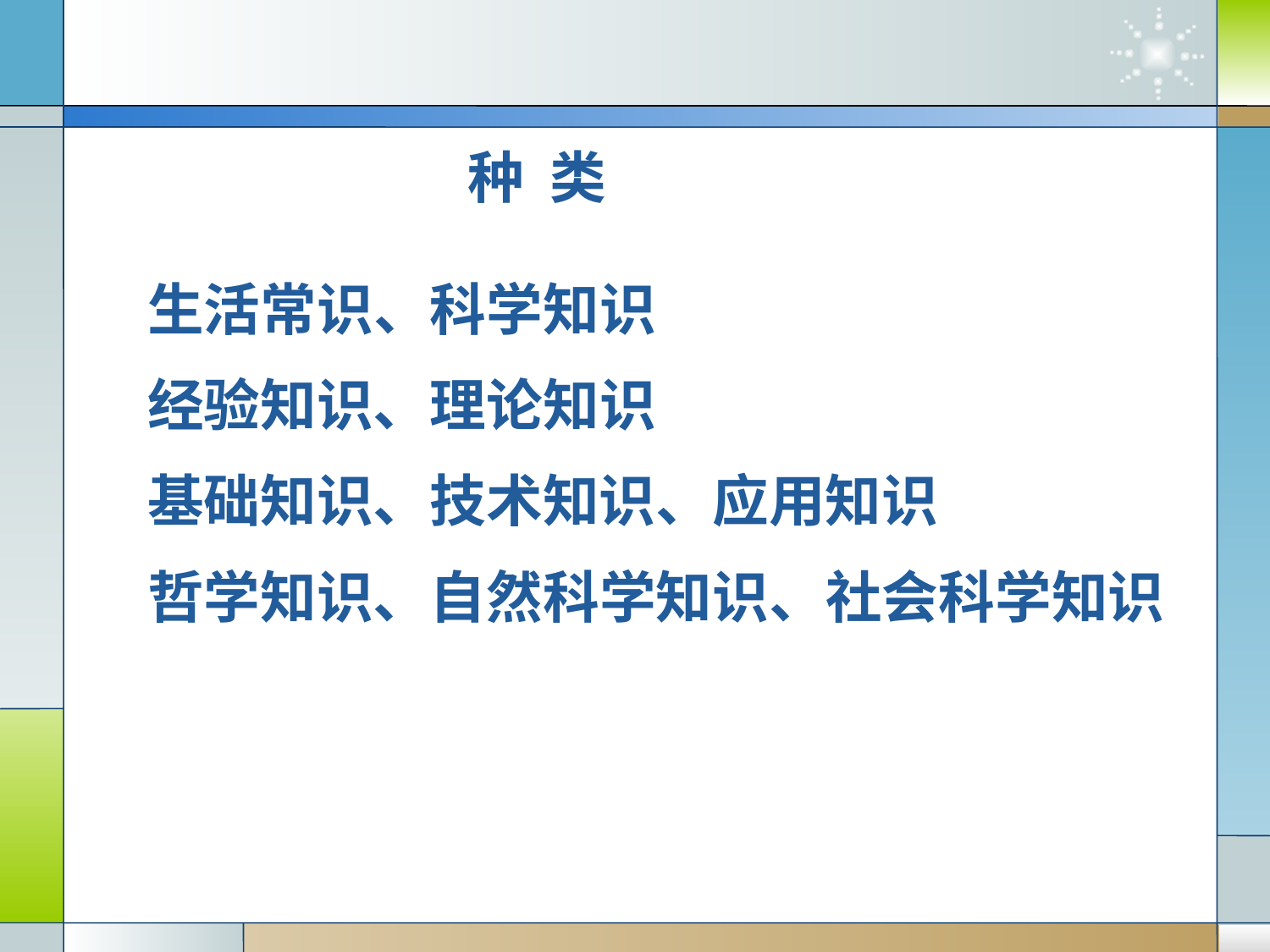

种  类
生活常识、科学知识
经验知识、理论知识
基础知识、技术知识、应用知识
哲学知识、自然科学知识、社会科学知识